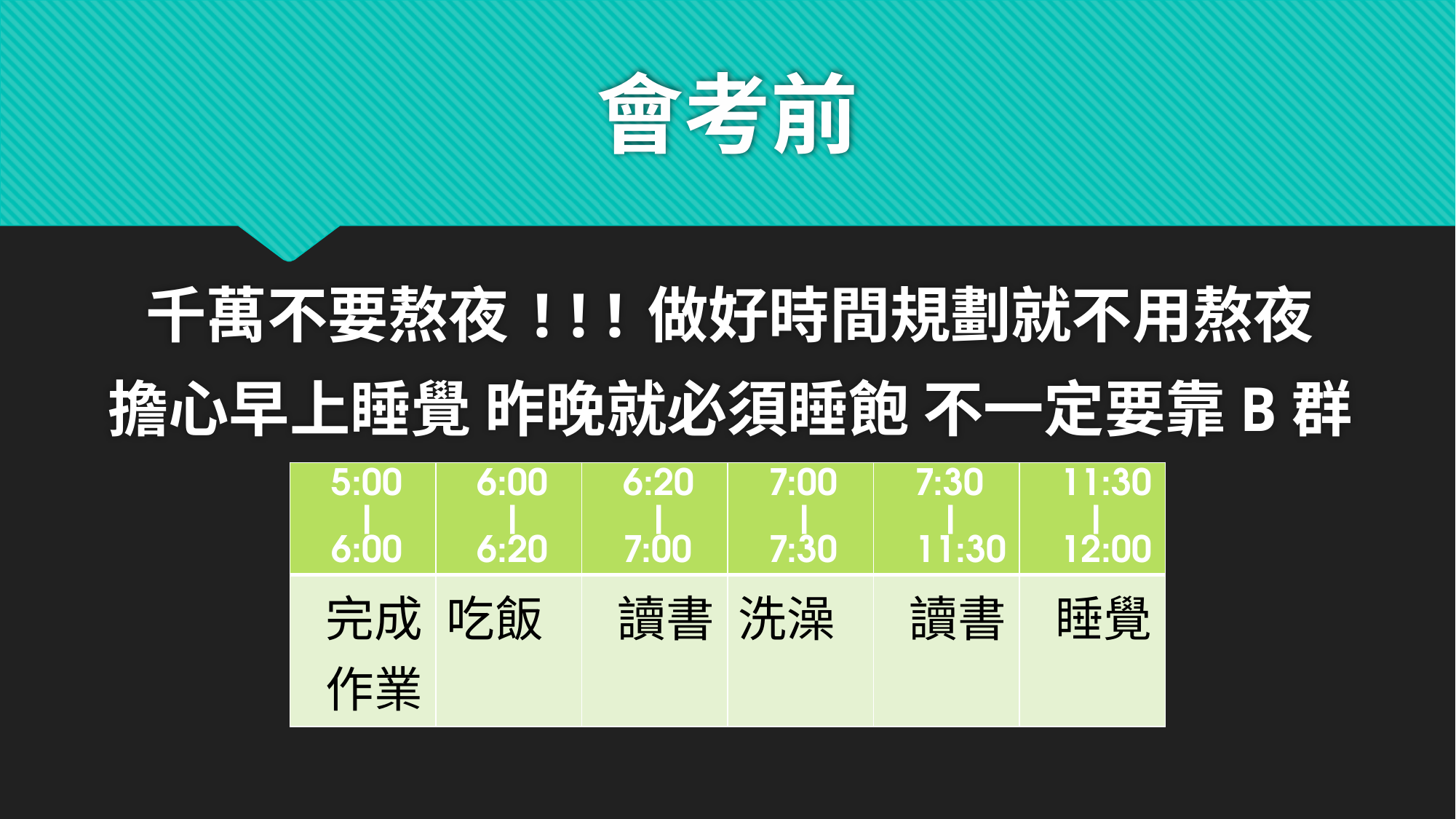

# 會考前
千萬不要熬夜!!!做好時間規劃就不用熬夜
擔心早上睡覺 昨晚就必須睡飽 不一定要靠B群

| 5:00 | 6:00 | 6:00 | 6:20 | 6:20 | 7:00 | 7:00 | 7:30 | 7:30 | 11:30 | 11:30 | 12:00 |
| --- | --- | --- | --- | --- | --- |
| 完成 作業 | 吃飯 | 讀書 | 洗澡 | 讀書 | 睡覺 |